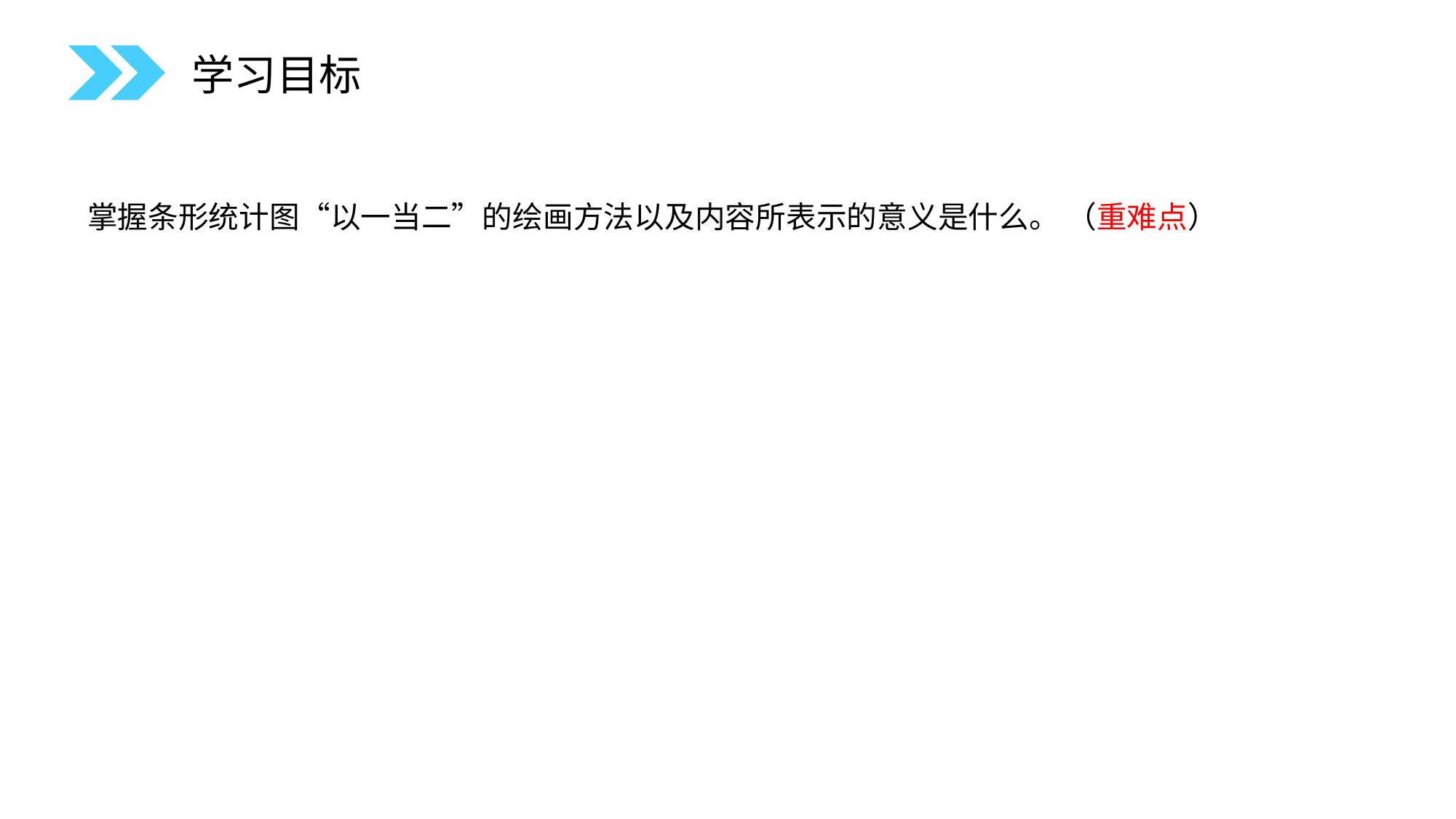

学习目标
掌握条形统计图“以一当二”的绘画方法以及内容所表示的意义是什么。 （重难点）